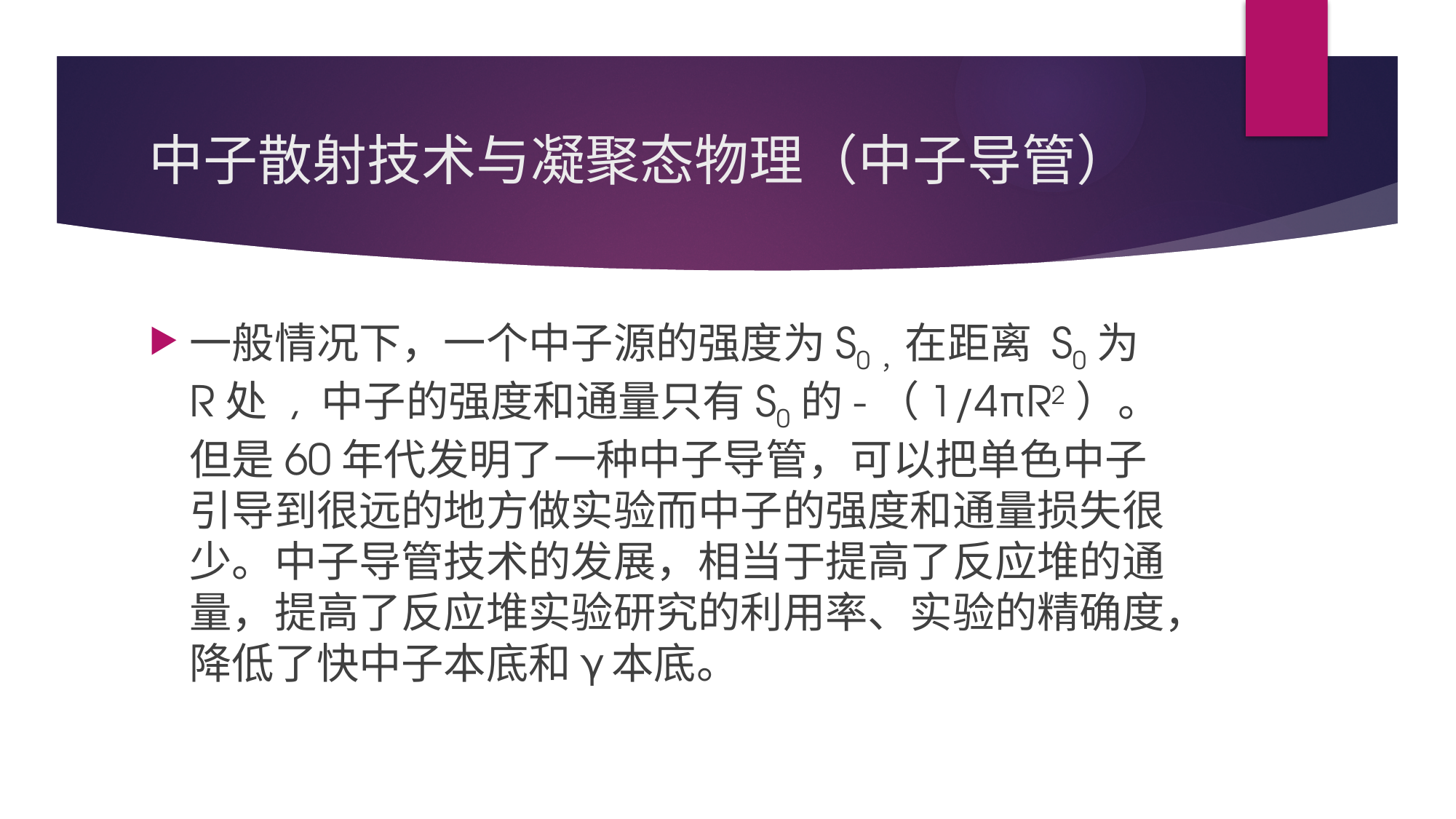

# 中子散射技术与凝聚态物理（中子导管）
一般情况下，一个中子源的强度为S0，在距离 S0为 R处 , 中子的强度和通量只有S0的-（1/4πR2）。但是60年代发明了一种中子导管，可以把单色中子引导到很远的地方做实验而中子的强度和通量损失很少。中子导管技术的发展，相当于提高了反应堆的通量，提高了反应堆实验研究的利用率、实验的精确度，降低了快中子本底和γ本底。